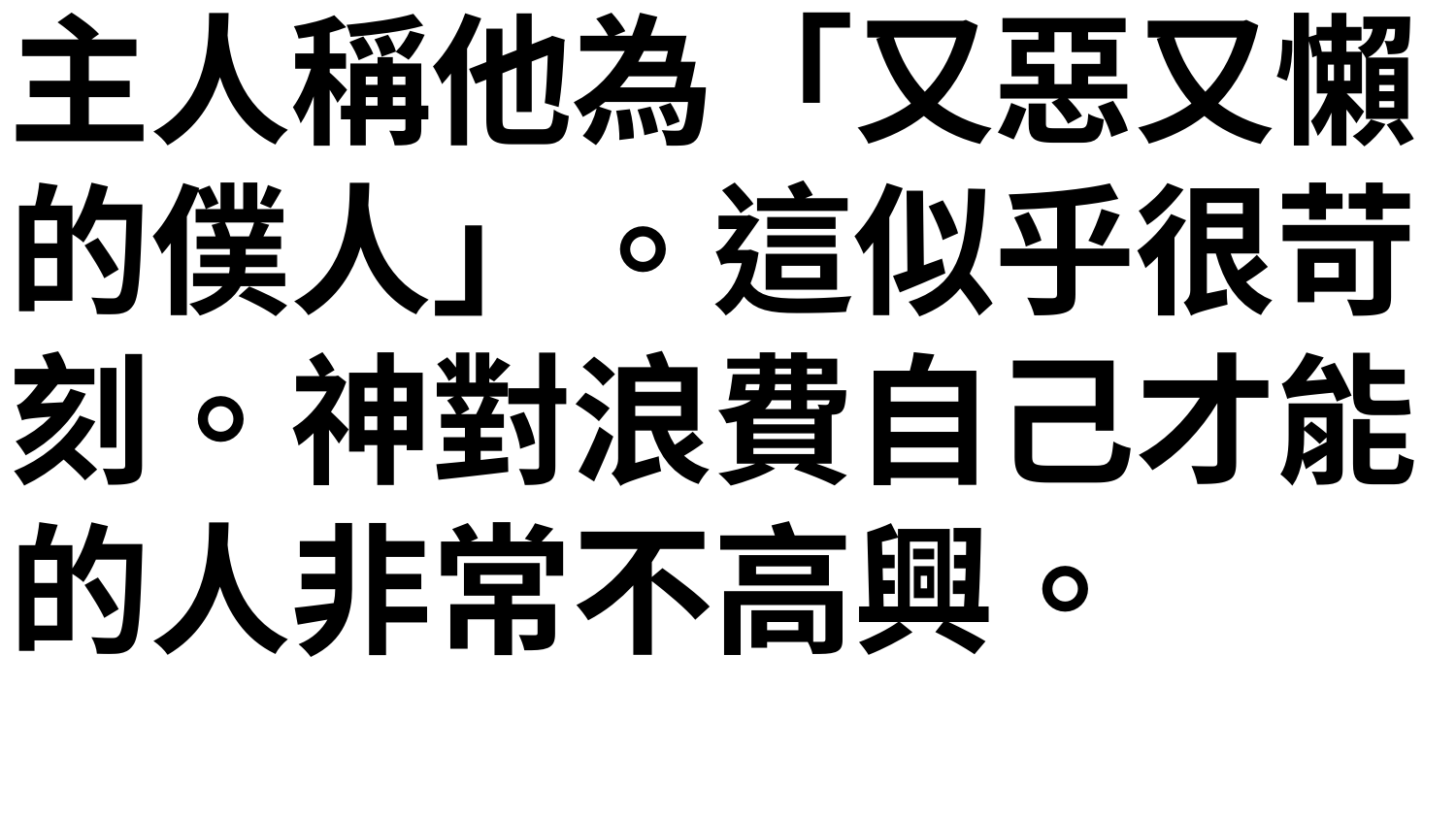

主人稱他為「又惡又懶的僕人」。這似乎很苛刻。神對浪費自己才能的人非常不高興。